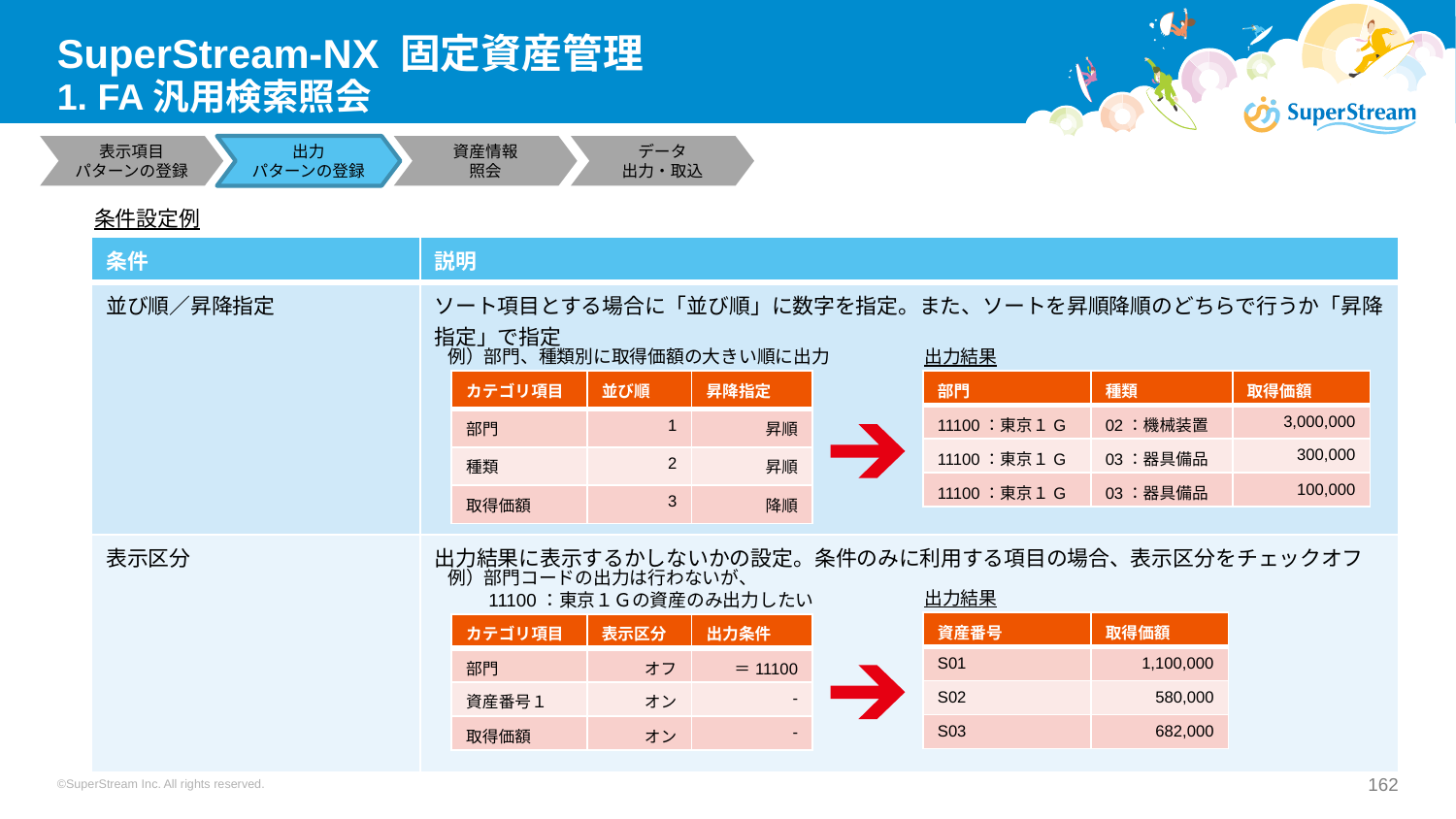

# SuperStream-NX 固定資産管理 1. FA汎用検索照会
表示項目
パターンの登録
出力
パターンの登録
資産情報
照会
データ
出力・取込
条件設定例
| 条件 | 説明 |
| --- | --- |
| 並び順／昇降指定 | ソート項目とする場合に「並び順」に数字を指定。また、ソートを昇順降順のどちらで行うか「昇降指定」で指定 |
| 表示区分 | 出力結果に表示するかしないかの設定。条件のみに利用する項目の場合、表示区分をチェックオフ |
例）部門、種類別に取得価額の大きい順に出力
出力結果
| カテゴリ項目 | 並び順 | 昇降指定 |
| --- | --- | --- |
| 部門 | 1 | 昇順 |
| 種類 | 2 | 昇順 |
| 取得価額 | 3 | 降順 |
| 部門 | 種類 | 取得価額 |
| --- | --- | --- |
| 11100：東京１G | 02：機械装置 | 3,000,000 |
| 11100：東京１G | 03：器具備品 | 300,000 |
| 11100：東京１G | 03：器具備品 | 100,000 |

例）部門コードの出力は行わないが、
　　11100：東京１Ｇの資産のみ出力したい
出力結果
| 資産番号 | 取得価額 |
| --- | --- |
| S01 | 1,100,000 |
| S02 | 580,000 |
| S03 | 682,000 |
| カテゴリ項目 | 表示区分 | 出力条件 |
| --- | --- | --- |
| 部門 | オフ | ＝11100 |
| 資産番号１ | オン | - |
| 取得価額 | オン | - |

©SuperStream Inc. All rights reserved.
162